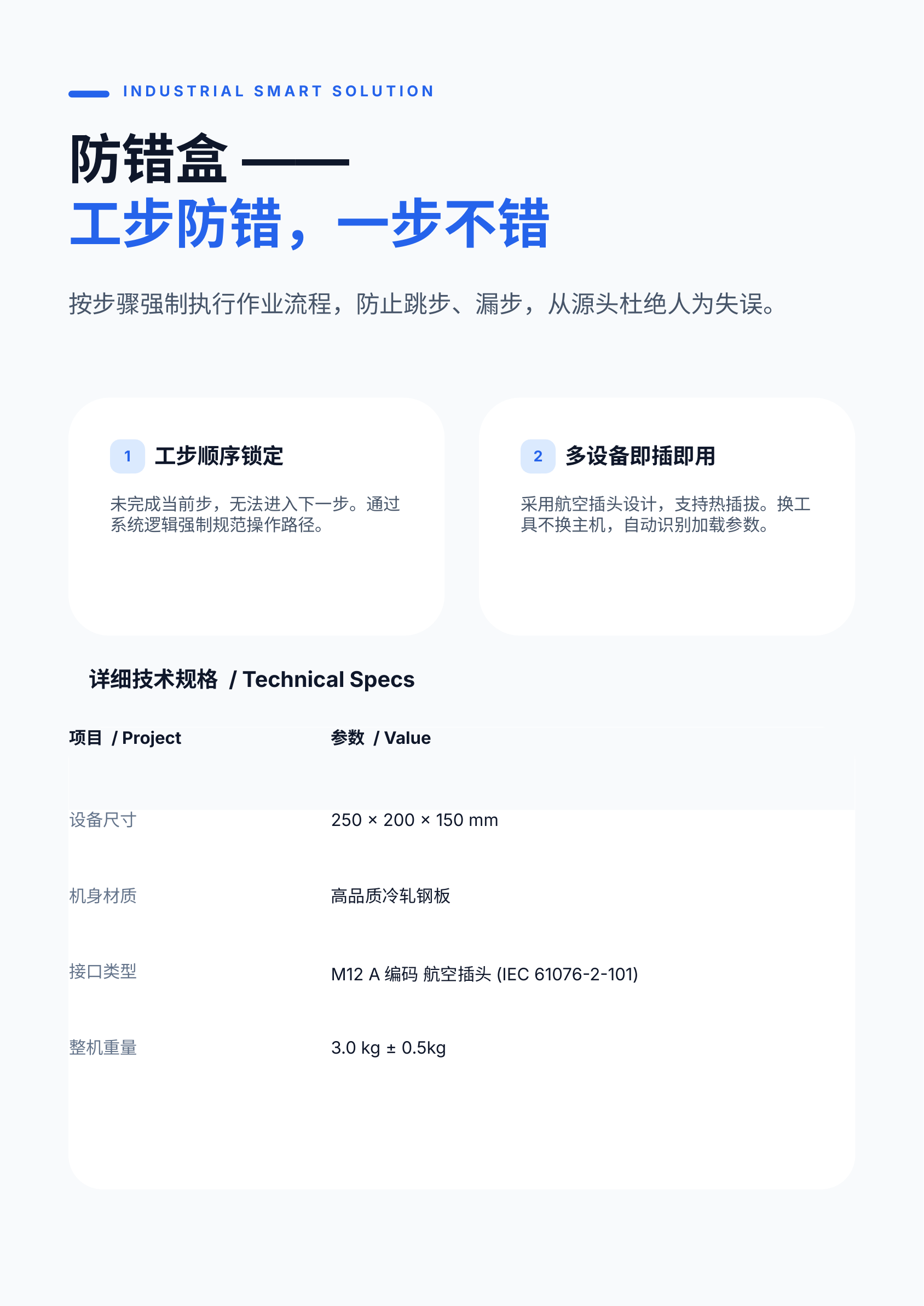

INDUSTRIAL SMART SOLUTION

防错盒 ——
工步防错，一步不错
按步骤强制执行作业流程，防止跳步、漏步，从源头杜绝人为失误。

1

2
工步顺序锁定
多设备即插即用
未完成当前步，无法进入下一步。通过系统逻辑强制规范操作路径。
采用航空插头设计，支持热插拔。换工具不换主机，自动识别加载参数。
详细技术规格 / Technical Specs

项目 / Project
参数 / Value
设备尺寸
250 × 200 × 150 mm

机身材质
高品质冷轧钢板

接口类型
M12 A编码 航空插头(IEC 61076-2-101)

整机重量
3.0 kg ± 0.5kg